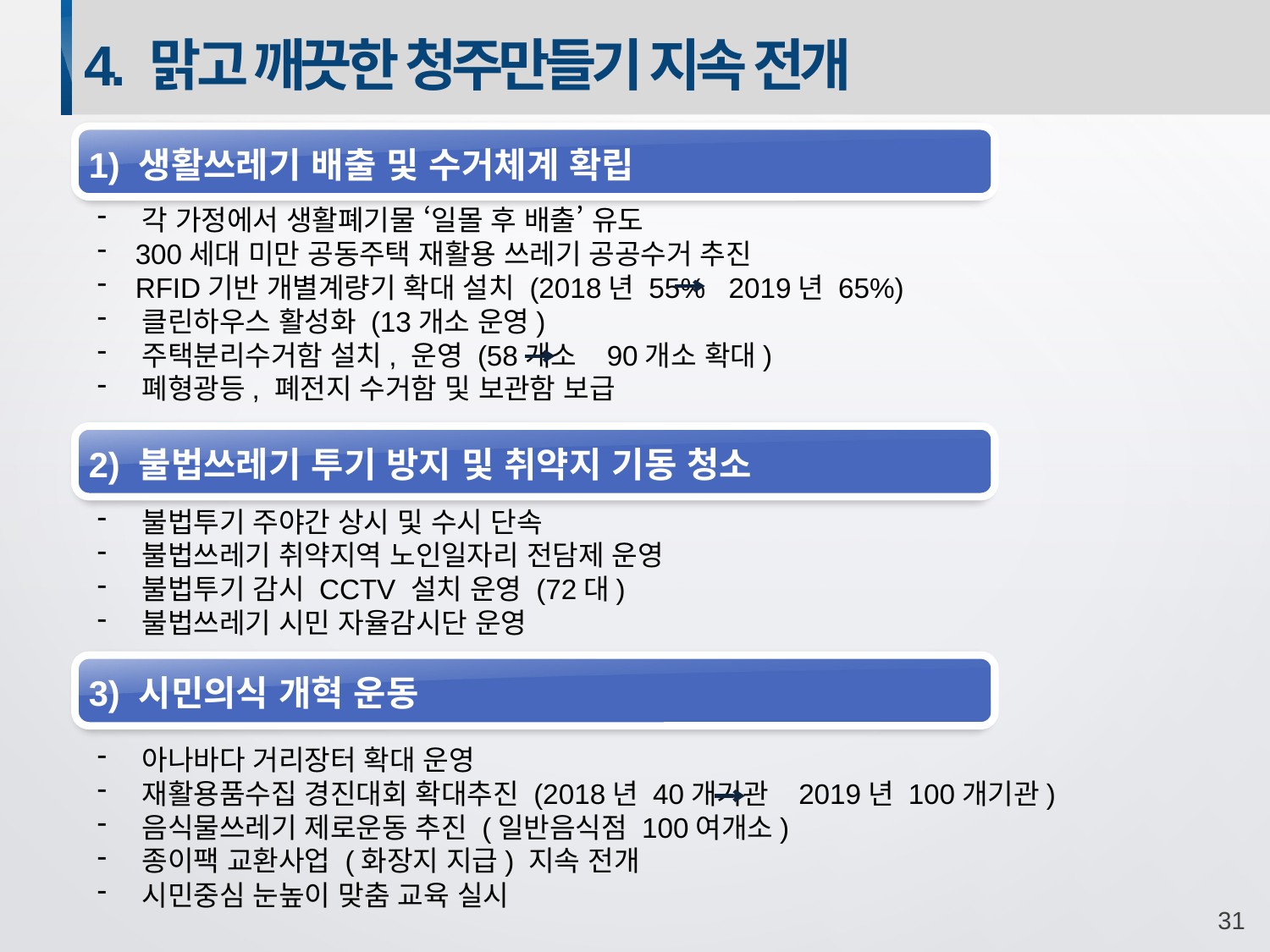

4. 맑고 깨끗한 청주만들기 지속 전개
 1) 생활쓰레기 배출 및 수거체계 확립
 각 가정에서 생활폐기물 ‘일몰 후 배출’ 유도
 300세대 미만 공동주택 재활용 쓰레기 공공수거 추진
 RFID기반 개별계량기 확대 설치 (2018년 55%   2019년 65%)
 클린하우스 활성화 (13개소 운영)
 주택분리수거함 설치, 운영 (58개소   90개소 확대)
 폐형광등, 폐전지 수거함 및 보관함 보급
 2) 불법쓰레기 투기 방지 및 취약지 기동 청소
 불법투기 주야간 상시 및 수시 단속
 불법쓰레기 취약지역 노인일자리 전담제 운영
 불법투기 감시 CCTV 설치 운영 (72대)
 불법쓰레기 시민 자율감시단 운영
 3) 시민의식 개혁 운동
 아나바다 거리장터 확대 운영
 재활용품수집 경진대회 확대추진 (2018년 40개기관   2019년 100개기관)
 음식물쓰레기 제로운동 추진 (일반음식점 100여개소)
 종이팩 교환사업 (화장지 지급) 지속 전개
 시민중심 눈높이 맞춤 교육 실시